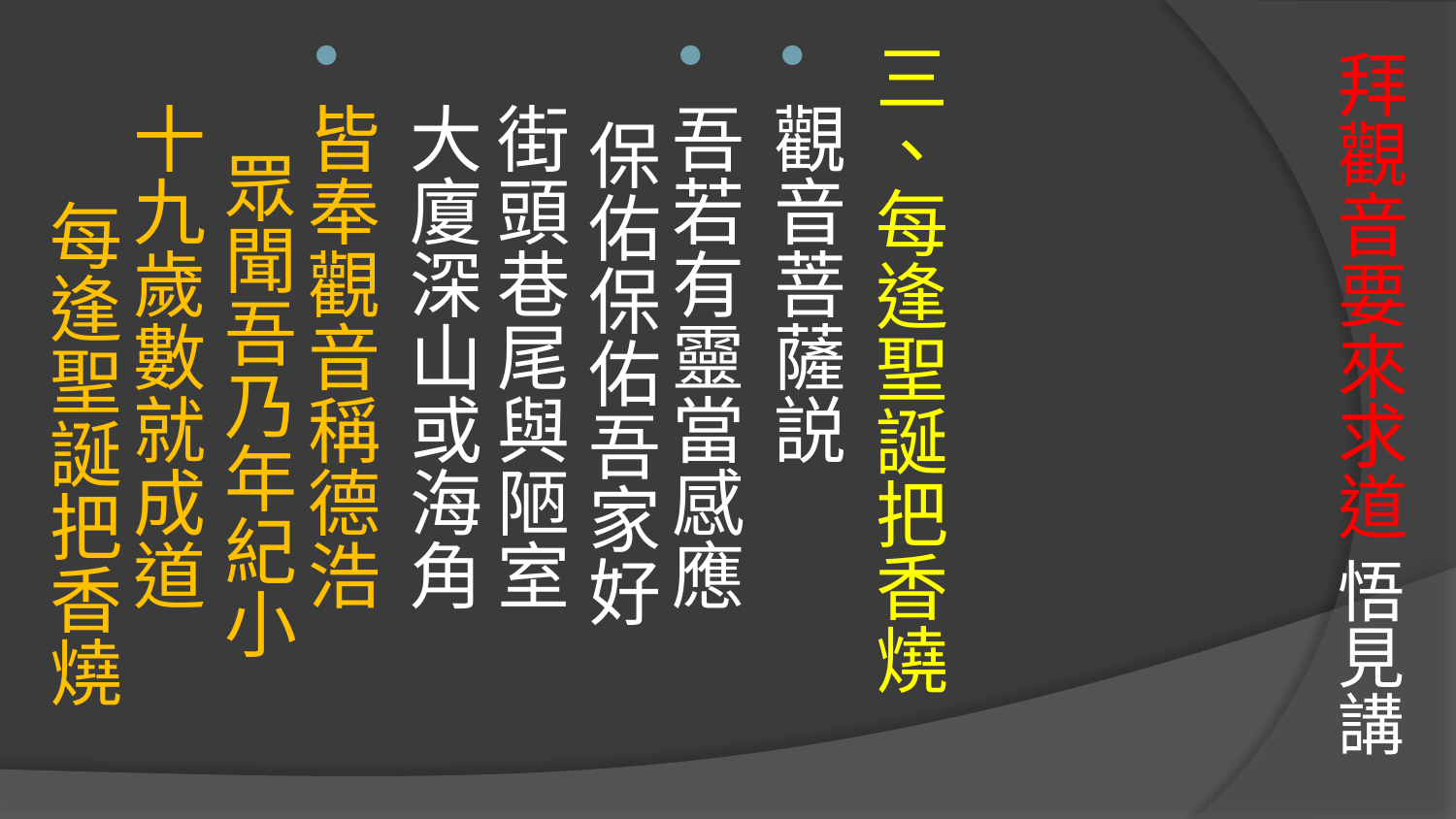

# 拜觀音要來求道 悟見講
三、每逢聖誕把香燒
觀音菩薩説
吾若有靈當感應            保佑保佑吾家好
街頭巷尾與陋室           大廈深山或海角
皆奉觀音稱德浩              眾聞吾乃年紀小
十九歲數就成道                 每逢聖誕把香燒